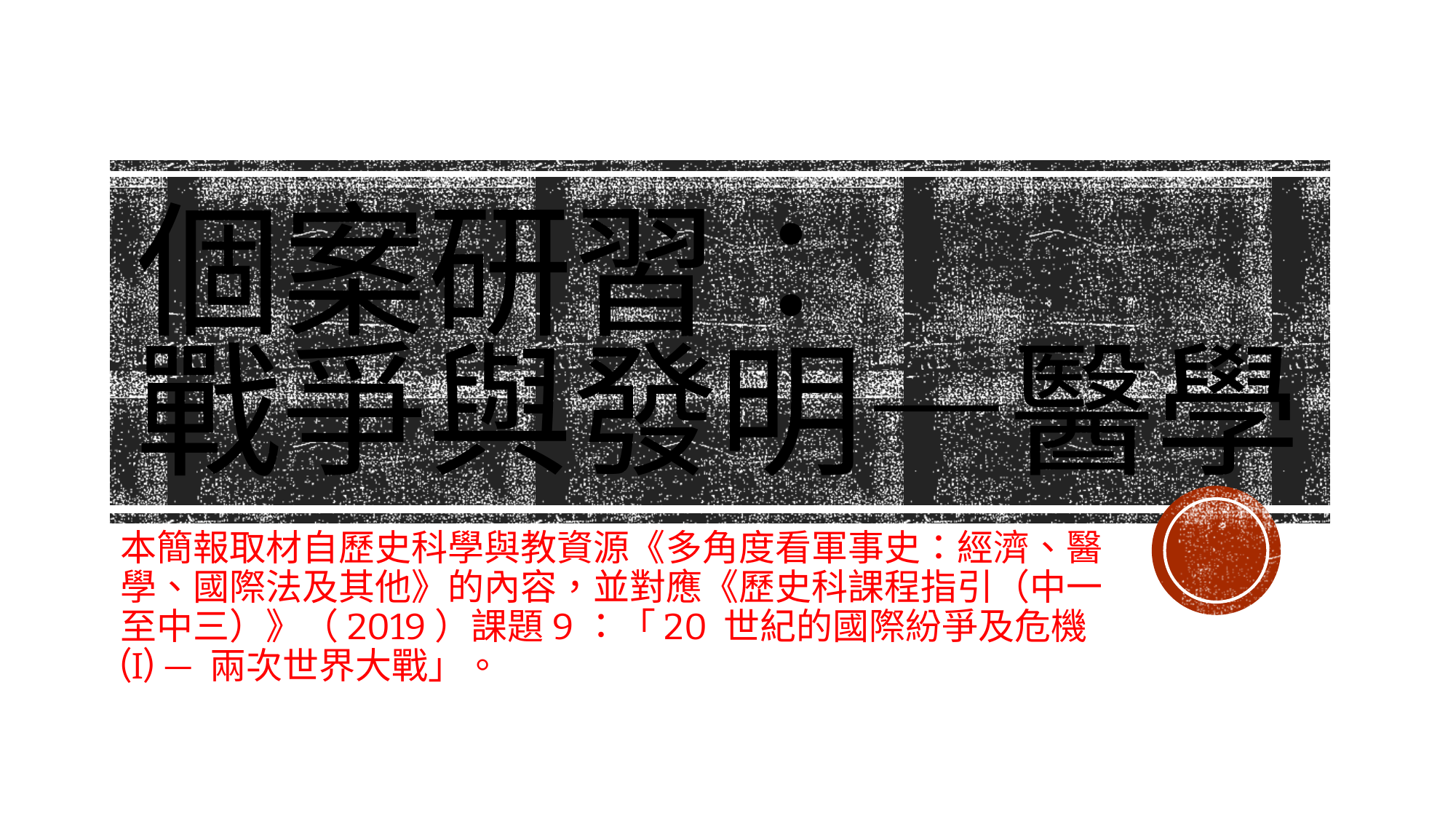

# 個案研習： 戰爭與發明—醫學
本簡報取材自歷史科學與教資源《多角度看軍事史：經濟、醫學、國際法及其他》的內容，並對應《歷史科課程指引（中一至中三）》（2019）課題9：「20 世紀的國際紛爭及危機 (I) — 兩次世界大戰」。